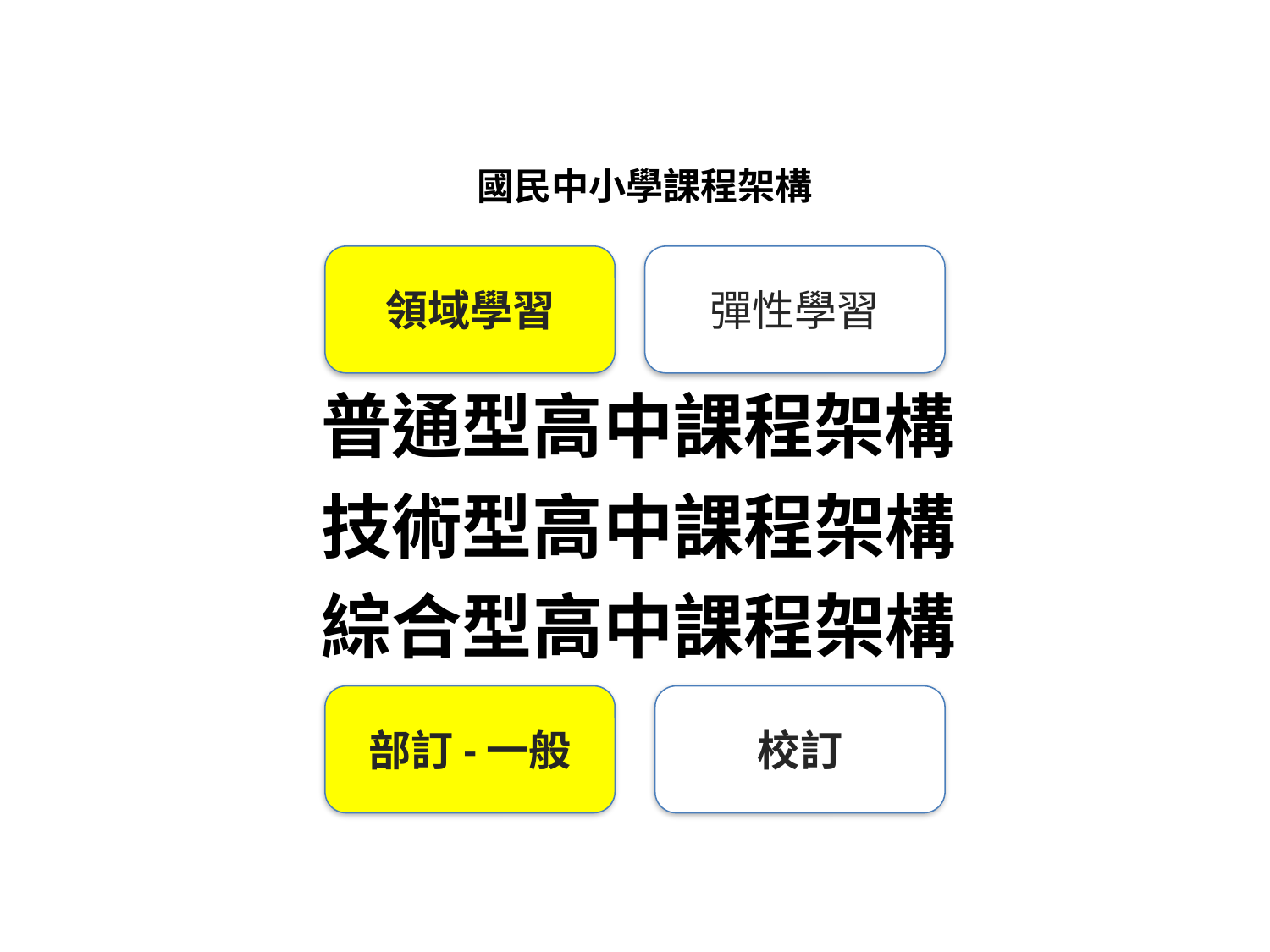

# 國民中小學課程架構
領域學習
彈性學習
普通型高中課程架構
技術型高中課程架構

綜合型高中課程架構
部訂-一般
校訂